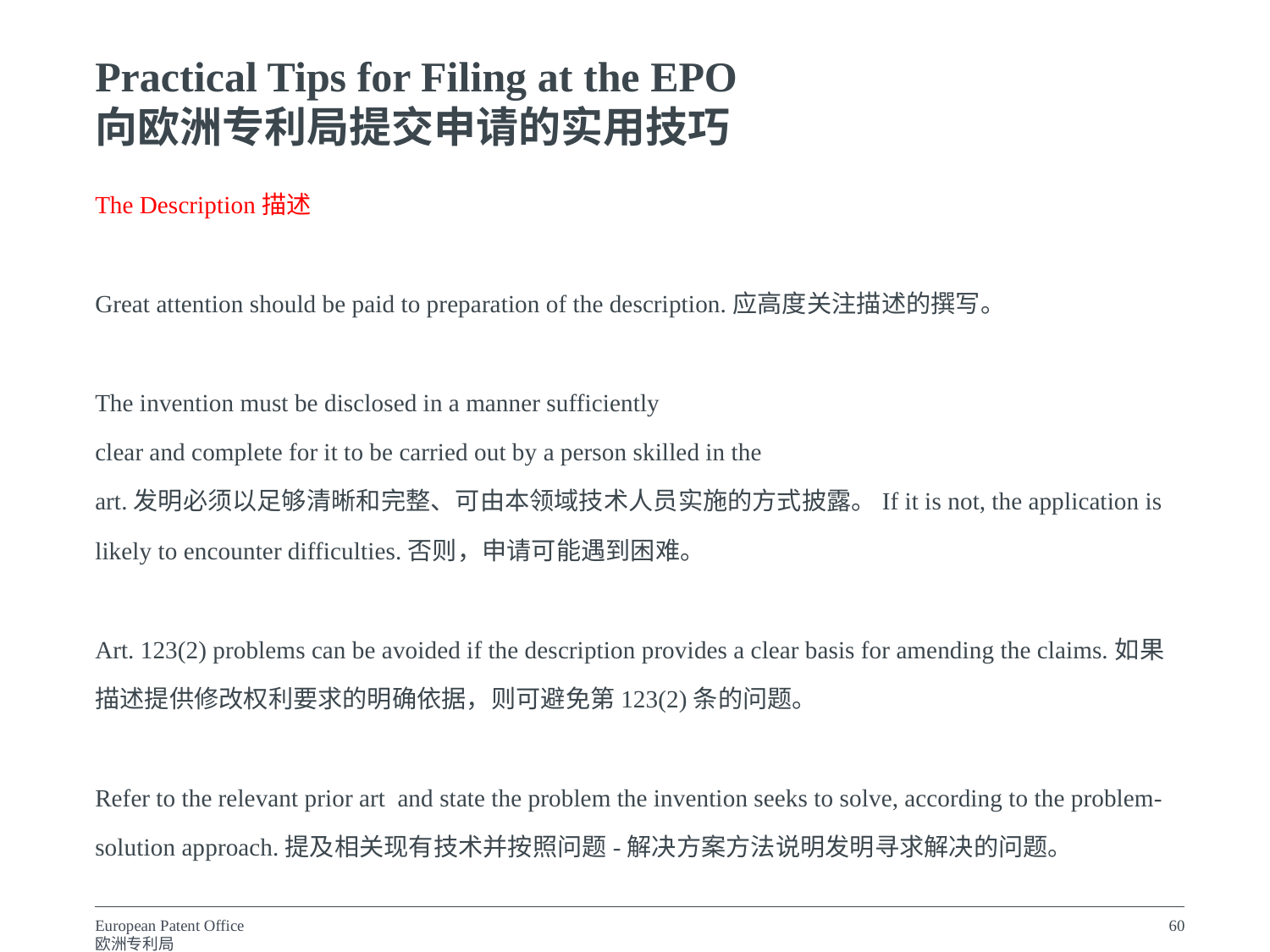

Practical Tips for Filing at the EPO
向欧洲专利局提交申请的实用技巧
The Description描述

Great attention should be paid to preparation of the description.应高度关注描述的撰写。

The invention must be disclosed in a manner sufficiently
clear and complete for it to be carried out by a person skilled in the
art.发明必须以足够清晰和完整、可由本领域技术人员实施的方式披露。If it is not, the application is likely to encounter difficulties.否则，申请可能遇到困难。

Art. 123(2) problems can be avoided if the description provides a clear basis for amending the claims.如果描述提供修改权利要求的明确依据，则可避免第123(2)条的问题。

Refer to the relevant prior art  and state the problem the invention seeks to solve, according to the problem-solution approach.提及相关现有技术并按照问题-解决方案方法说明发明寻求解决的问题。

60